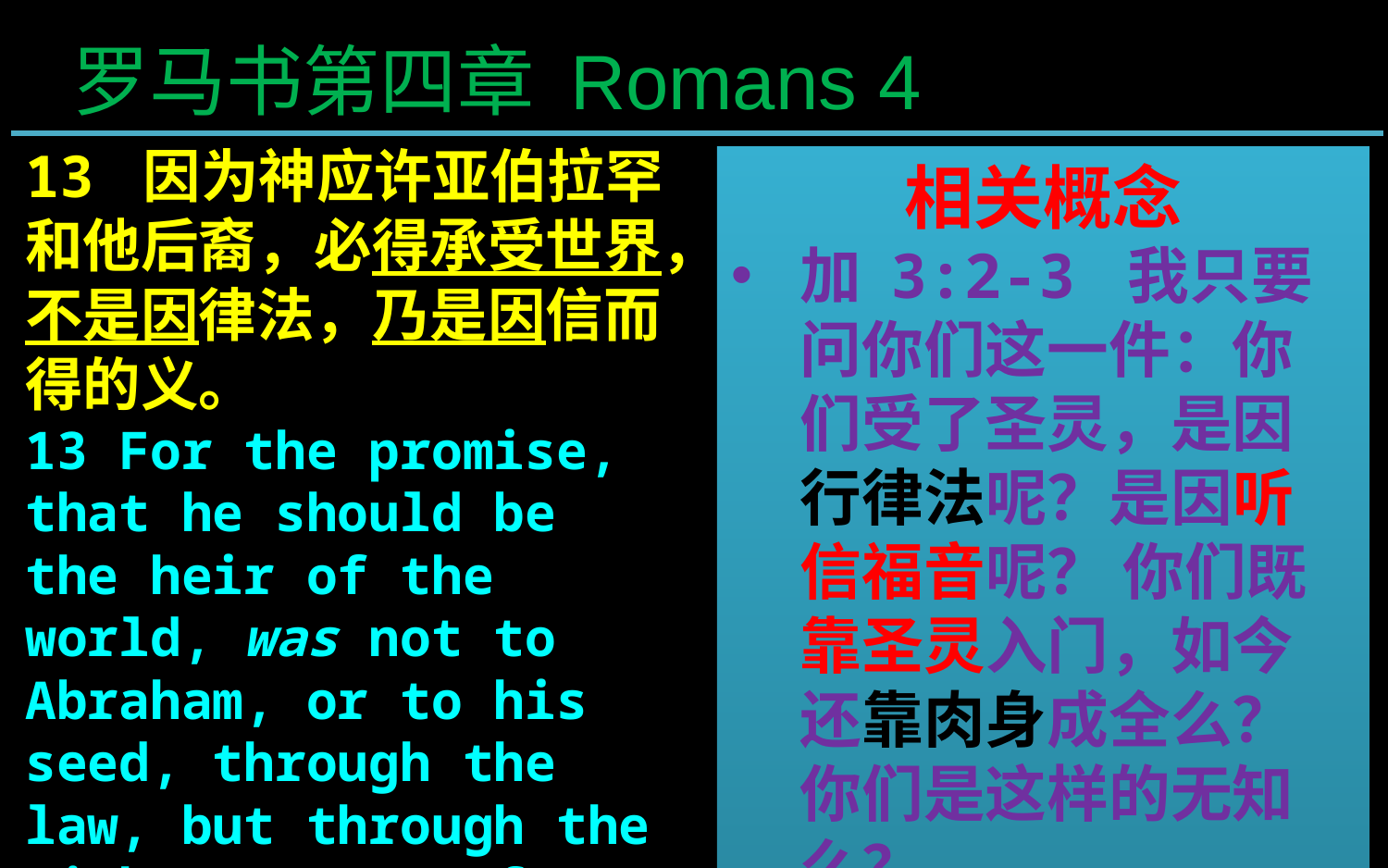

罗马书第四章 Romans 4
13 因为神应许亚伯拉罕和他后裔，必得承受世界，不是因律法，乃是因信而得的义。
13 For the promise, that he should be the heir of the world, was not to Abraham, or to his seed, through the law, but through the righteousness of faith.
相关概念
加 3:2-3 我只要问你们这一件：你们受了圣灵，是因行律法呢？是因听信福音呢？ 你们既靠圣灵入门，如今还靠肉身成全么？你们是这样的无知么？